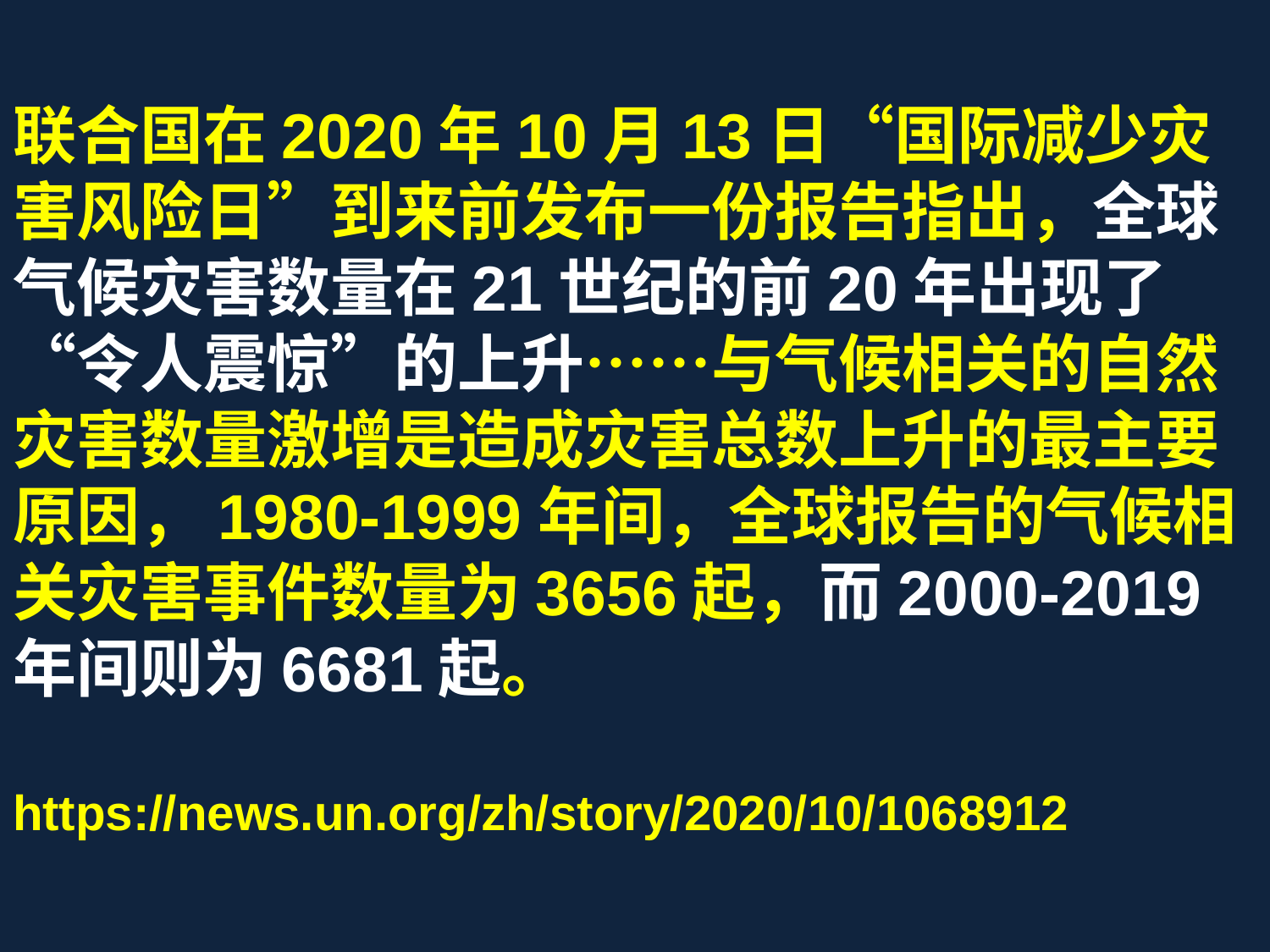

联合国在2020年10月13日“国际减少灾害风险日”到来前发布一份报告指出，全球气候灾害数量在21世纪的前20年出现了“令人震惊”的上升……与气候相关的自然灾害数量激增是造成灾害总数上升的最主要原因，1980-1999年间，全球报告的气候相关灾害事件数量为3656起，而2000-2019年间则为6681起。
https://news.un.org/zh/story/2020/10/1068912